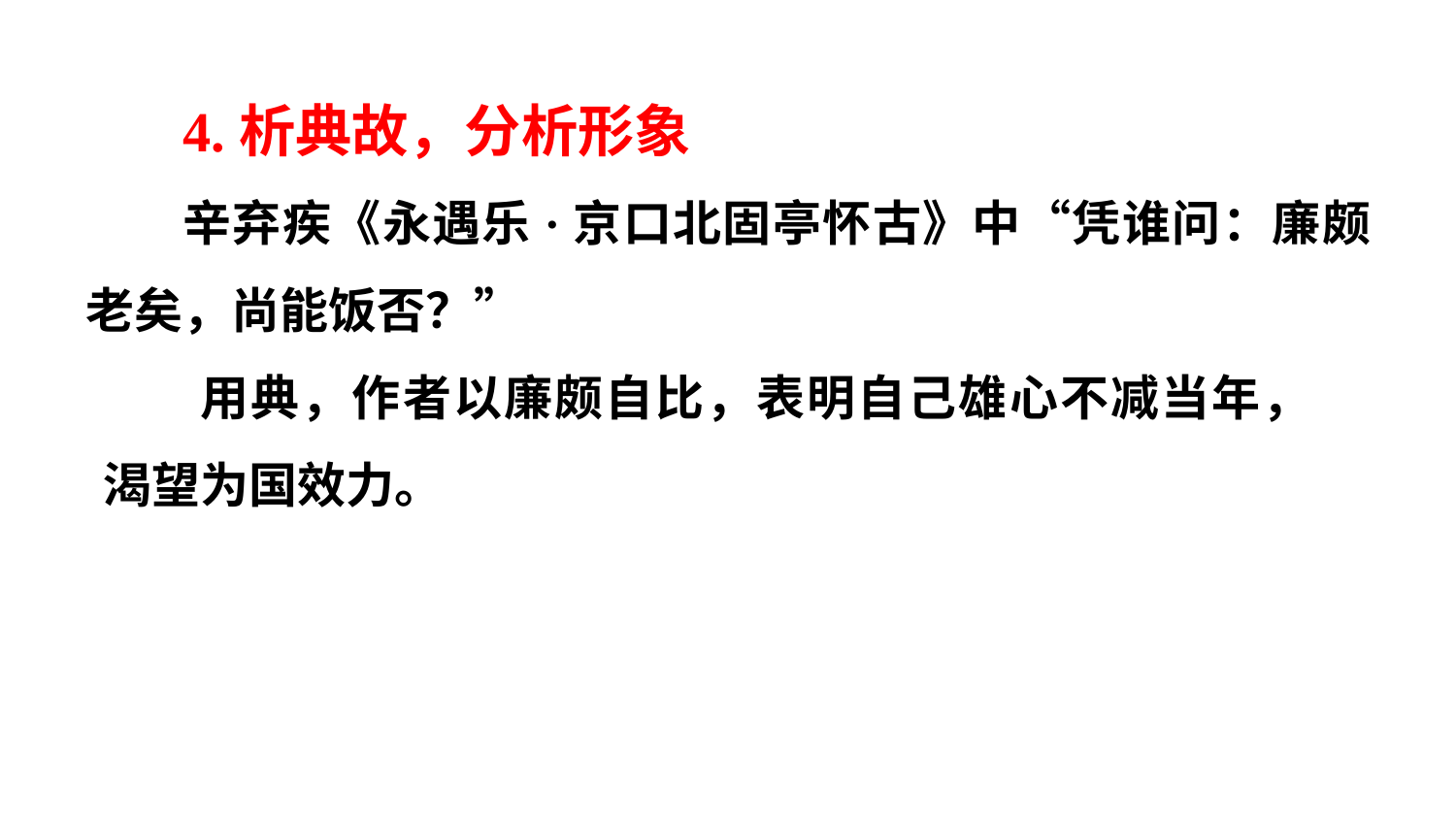

4.析典故，分析形象
辛弃疾《永遇乐·京口北固亭怀古》中“凭谁问：廉颇老矣，尚能饭否？”
用典，作者以廉颇自比，表明自己雄心不减当年，渴望为国效力。